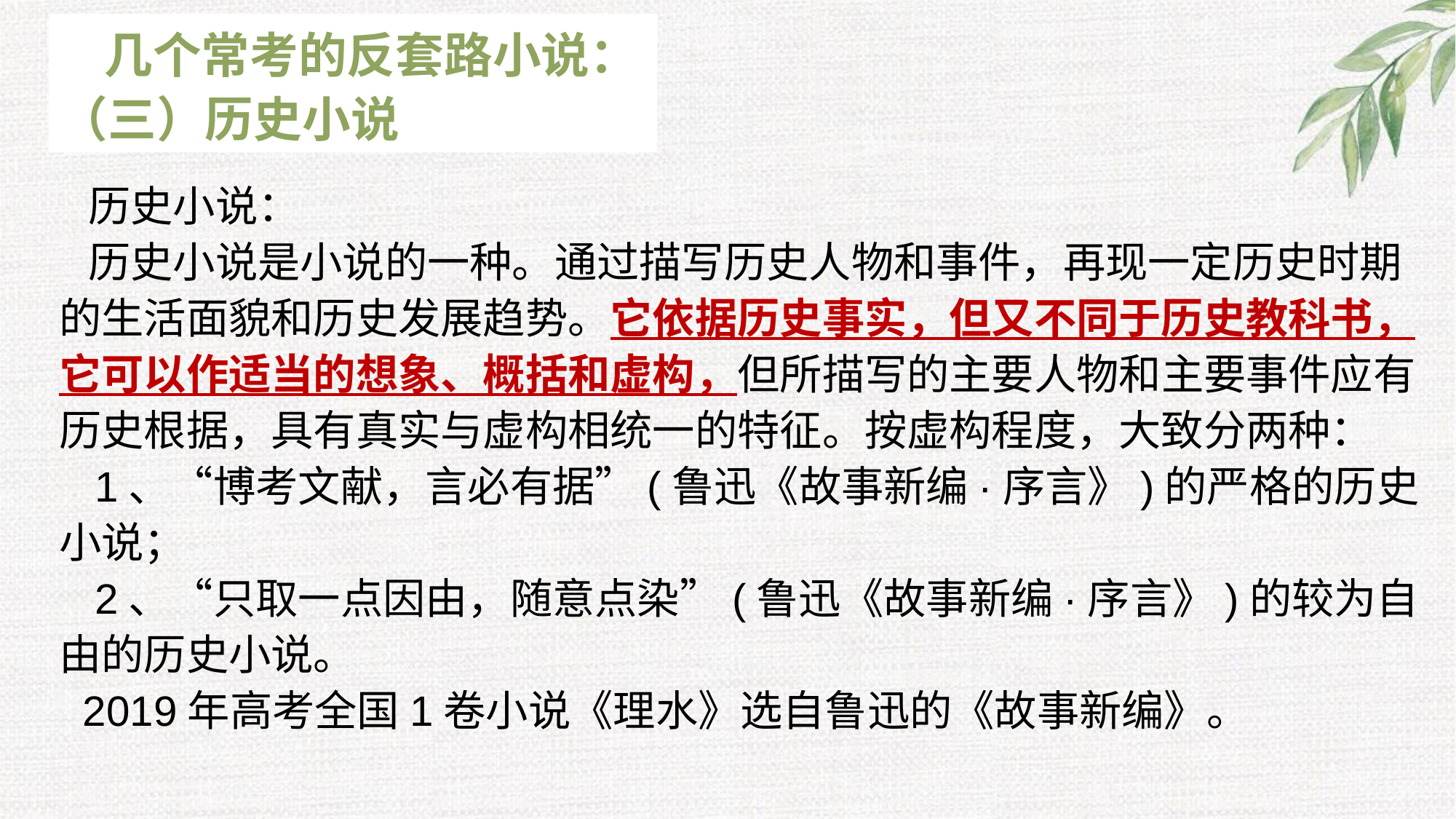

几个常考的反套路小说：
（三）历史小说
  历史小说：
  历史小说是小说的一种。通过描写历史人物和事件，再现一定历史时期的生活面貌和历史发展趋势。它依据历史事实，但又不同于历史教科书，它可以作适当的想象、概括和虚构，但所描写的主要人物和主要事件应有历史根据，具有真实与虚构相统一的特征。按虚构程度，大致分两种：
   1、“博考文献，言必有据”(鲁迅《故事新编·序言》)的严格的历史小说；
   2、“只取一点因由，随意点染”(鲁迅《故事新编·序言》)的较为自由的历史小说。
  2019年高考全国1卷小说《理水》选自鲁迅的《故事新编》。